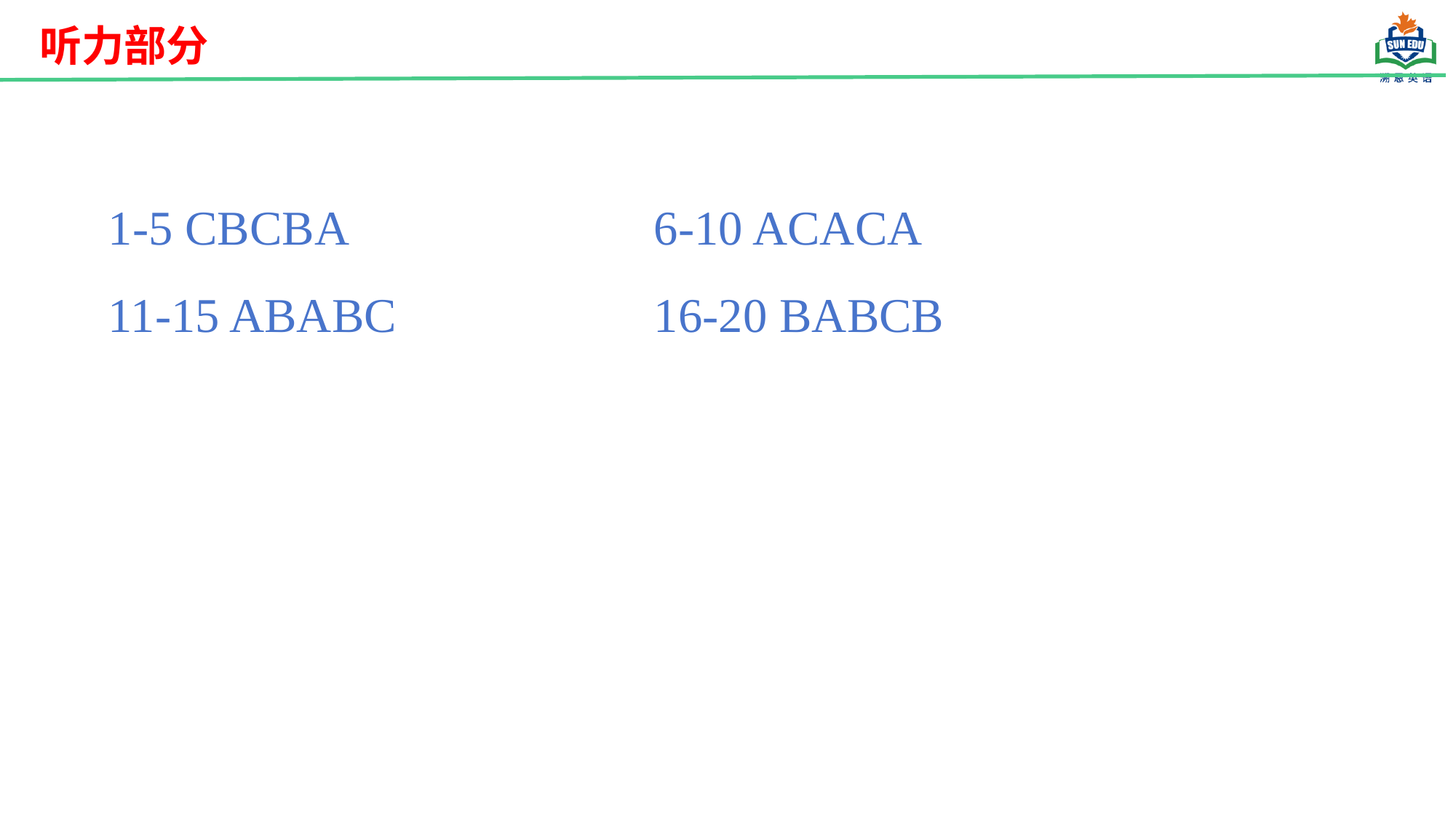

听力部分
1-5 CBCBA			6-10 ACACA
11-15 ABABC			16-20 BABCB